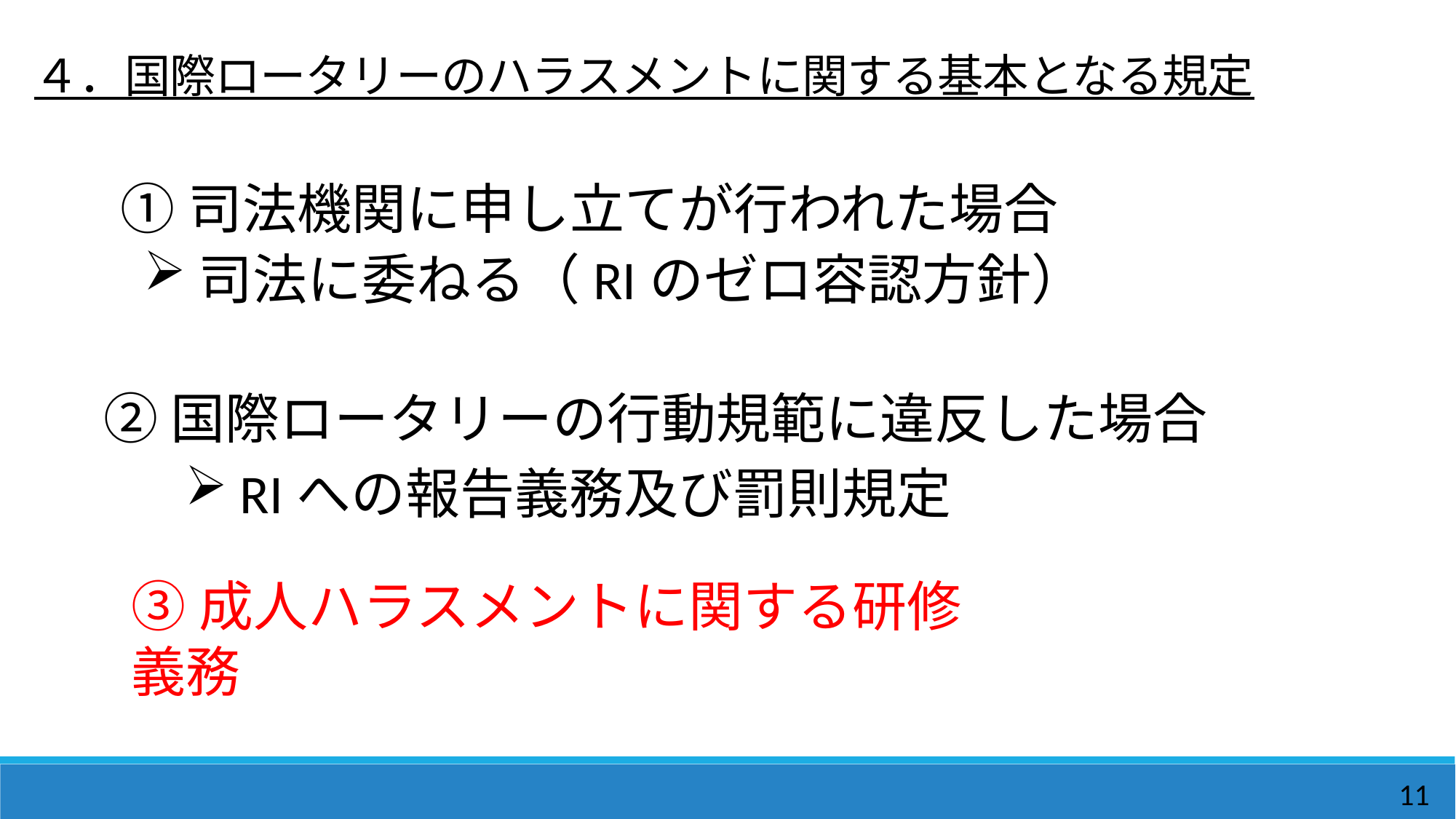

４．国際ロータリーのハラスメントに関する基本となる規定
①司法機関に申し立てが行われた場合
司法に委ねる（RIのゼロ容認方針）
②国際ロータリーの行動規範に違反した場合
RIへの報告義務及び罰則規定
③成人ハラスメントに関する研修義務
11